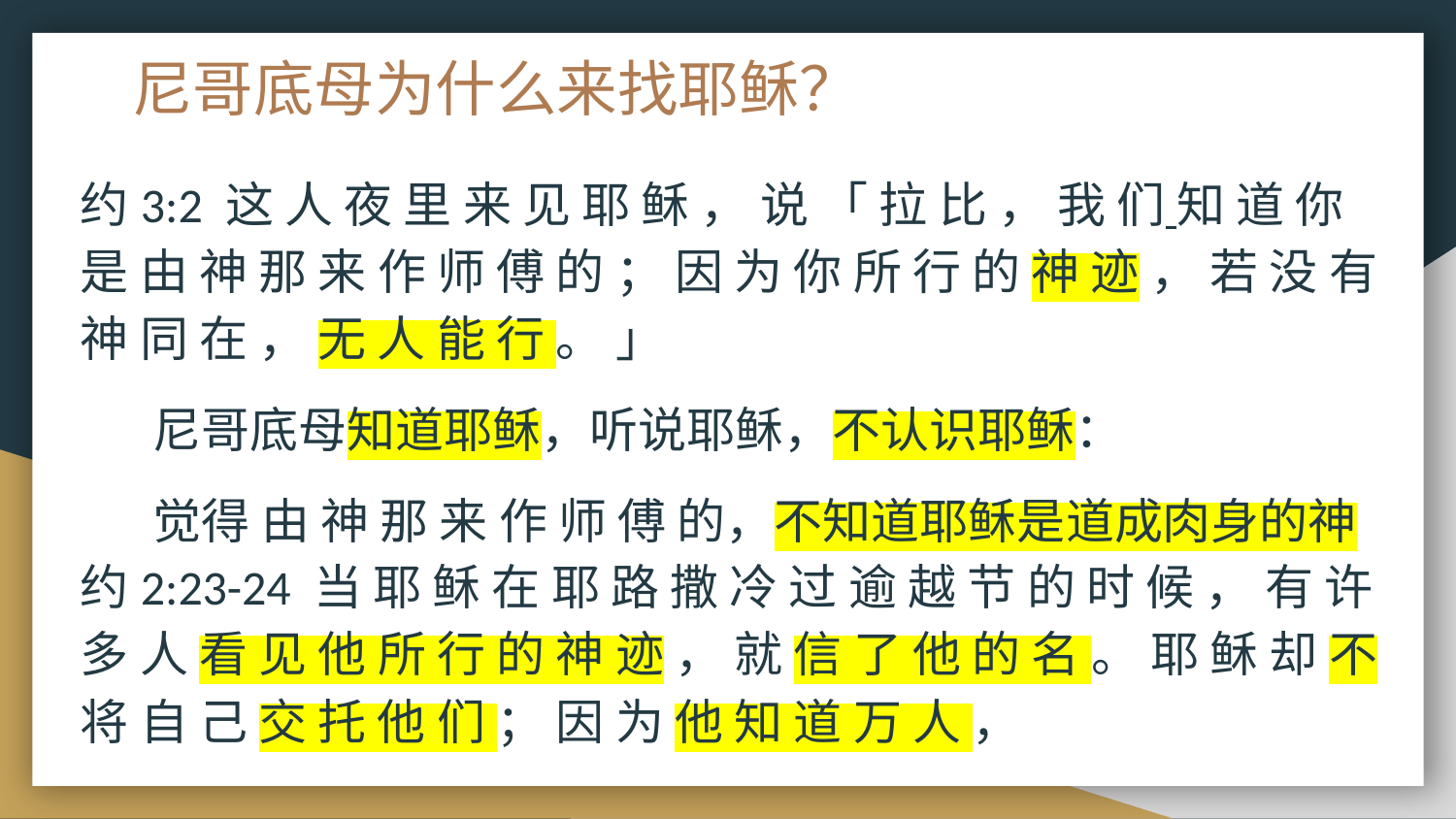

# 尼哥底母为什么来找耶稣？
约3:2 这 人 夜 里 来 见 耶 稣 ， 说 「 拉 比 ， 我 们 知 道 你 是 由 神 那 来 作 师 傅 的 ； 因 为 你 所 行 的 神 迹 ， 若 没 有 神 同 在 ， 无 人 能 行 。 」
尼哥底母知道耶稣，听说耶稣，不认识耶稣：
觉得 由 神 那 来 作 师 傅 的，不知道耶稣是道成肉身的神约2:23-24 当 耶 稣 在 耶 路 撒 冷 过 逾 越 节 的 时 候 ， 有 许 多 人 看 见 他 所 行 的 神 迹 ， 就 信 了 他 的 名 。 耶 稣 却 不 将 自 己 交 托 他 们 ； 因 为 他 知 道 万 人 ，